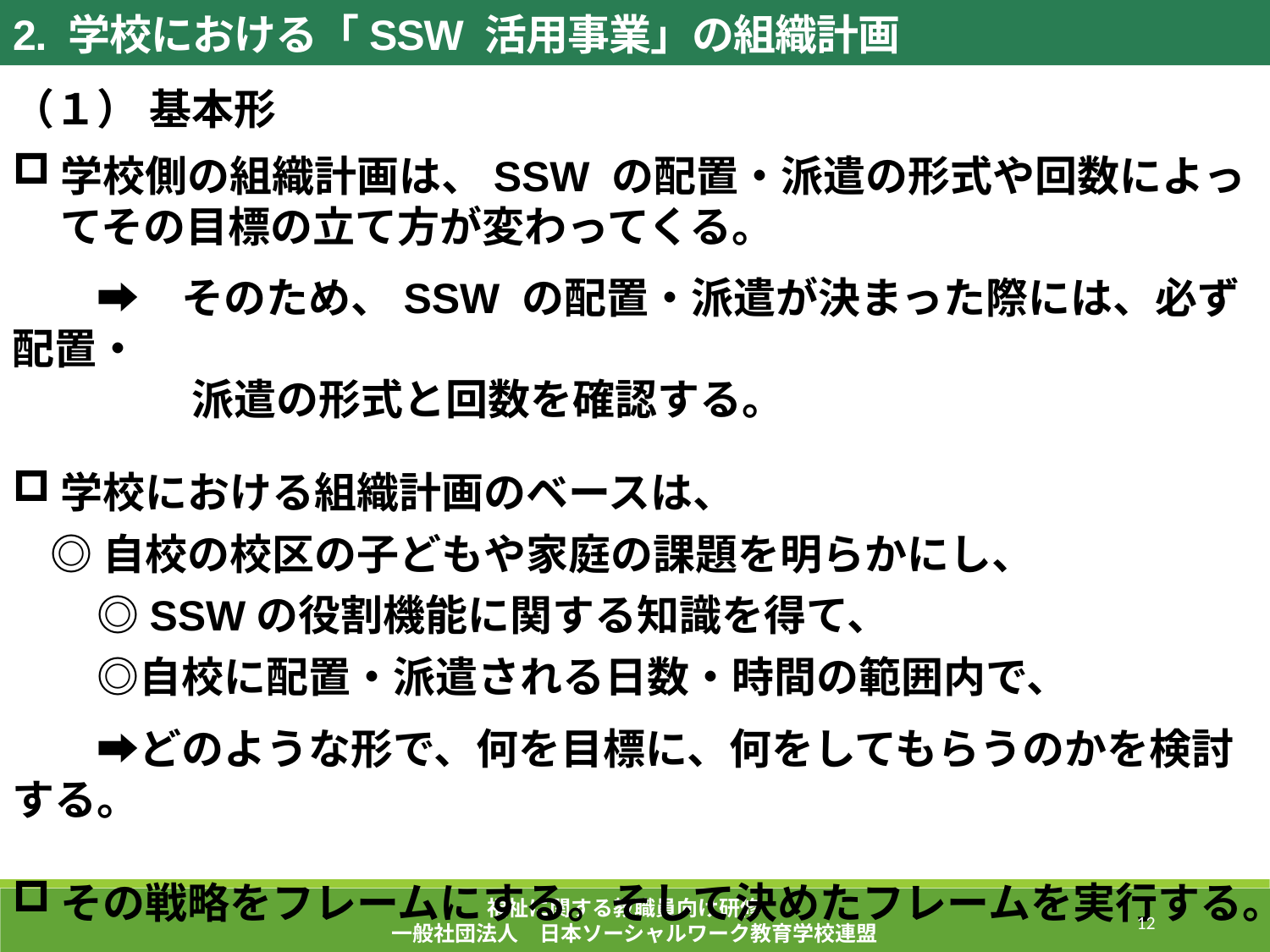

2. 学校における「SSW 活用事業」の組織計画
（１） 基本形
学校側の組織計画は、SSW の配置・派遣の形式や回数によってその目標の立て方が変わってくる。
　　➡　そのため、SSW の配置・派遣が決まった際には、必ず配置・
　　　　 派遣の形式と回数を確認する。
学校における組織計画のベースは、
    ◎自校の校区の子どもや家庭の課題を明らかにし、
　　◎SSWの役割機能に関する知識を得て、
　　◎自校に配置・派遣される日数・時間の範囲内で、
　　➡どのような形で、何を目標に、何をしてもらうのかを検討する。
その戦略をフレームにする。そして決めたフレームを実行する。
福祉に関する教職員向け研修
一般社団法人　日本ソーシャルワーク教育学校連盟
12